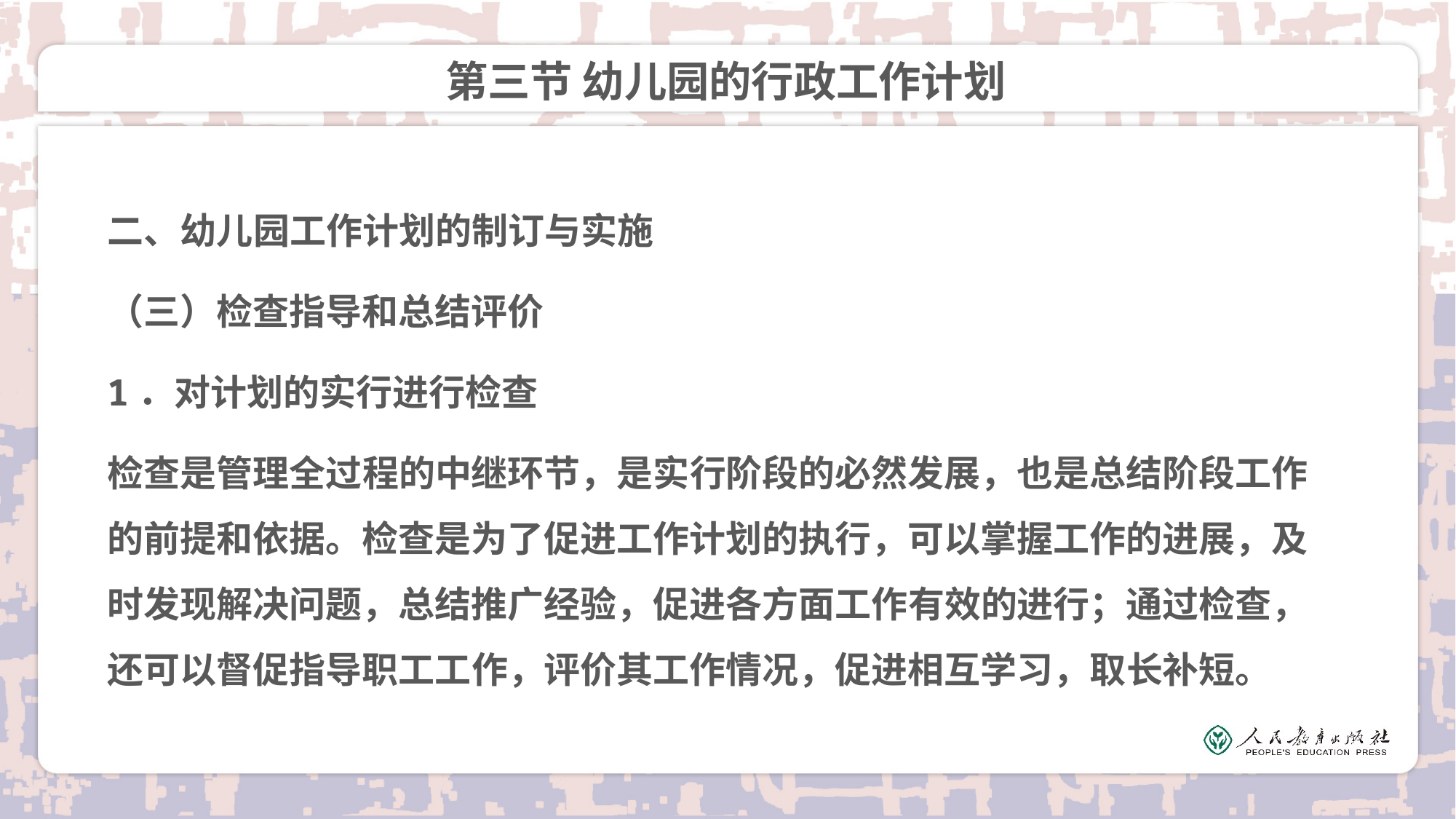

# 第三节 幼儿园的行政工作计划
二、幼儿园工作计划的制订与实施
（三）检查指导和总结评价
1．对计划的实行进行检查
检查是管理全过程的中继环节，是实行阶段的必然发展，也是总结阶段工作的前提和依据。检查是为了促进工作计划的执行，可以掌握工作的进展，及时发现解决问题，总结推广经验，促进各方面工作有效的进行；通过检查，还可以督促指导职工工作，评价其工作情况，促进相互学习，取长补短。